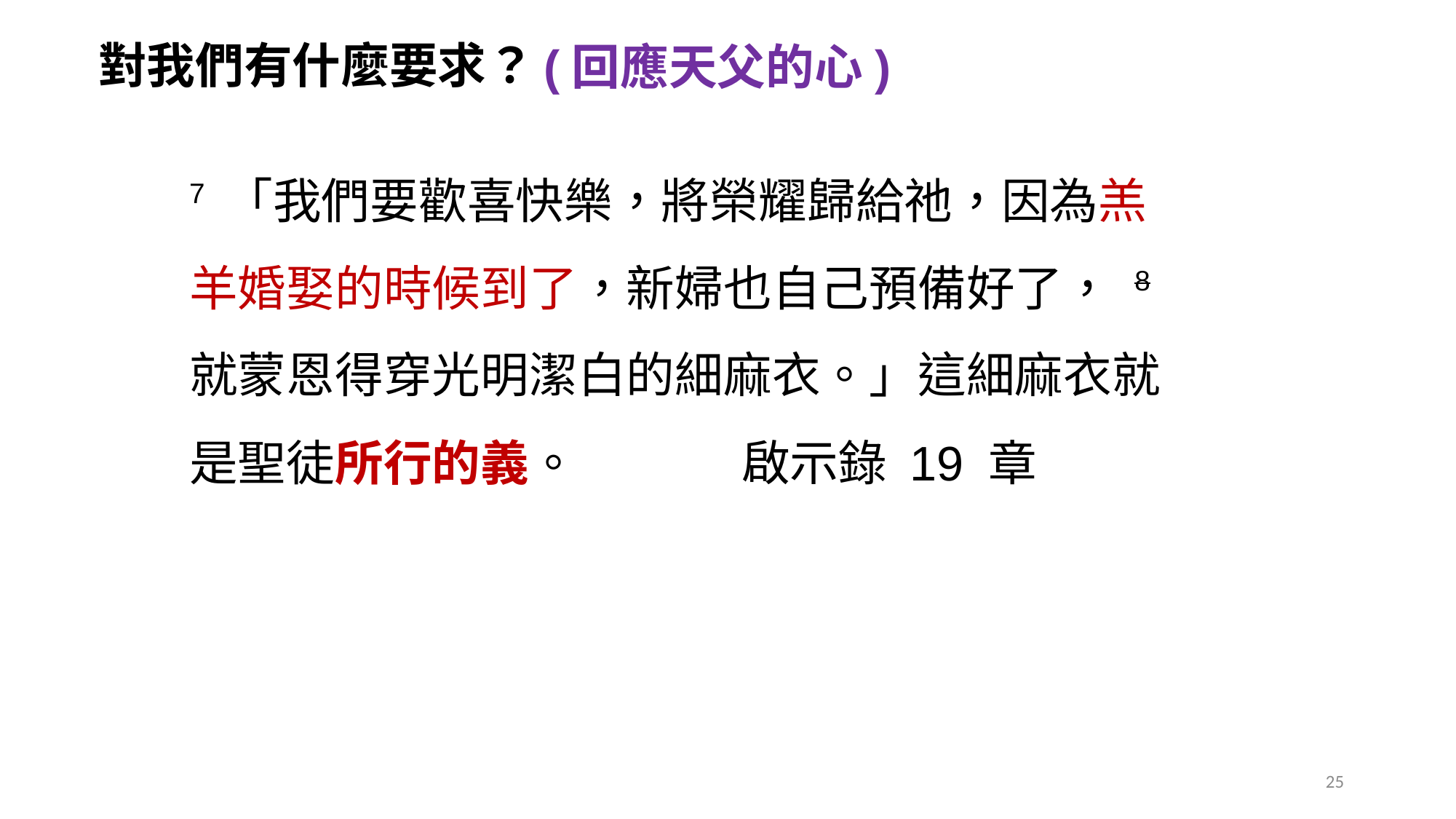

對我們有什麼要求？

(回應天父的心)
7 「我們要歡喜快樂，將榮耀歸給祂，因為羔羊婚娶的時候到了，新婦也自己預備好了， 8 就蒙恩得穿光明潔白的細麻衣。」這細麻衣就是聖徒所行的義。               啟示錄 19 章

25